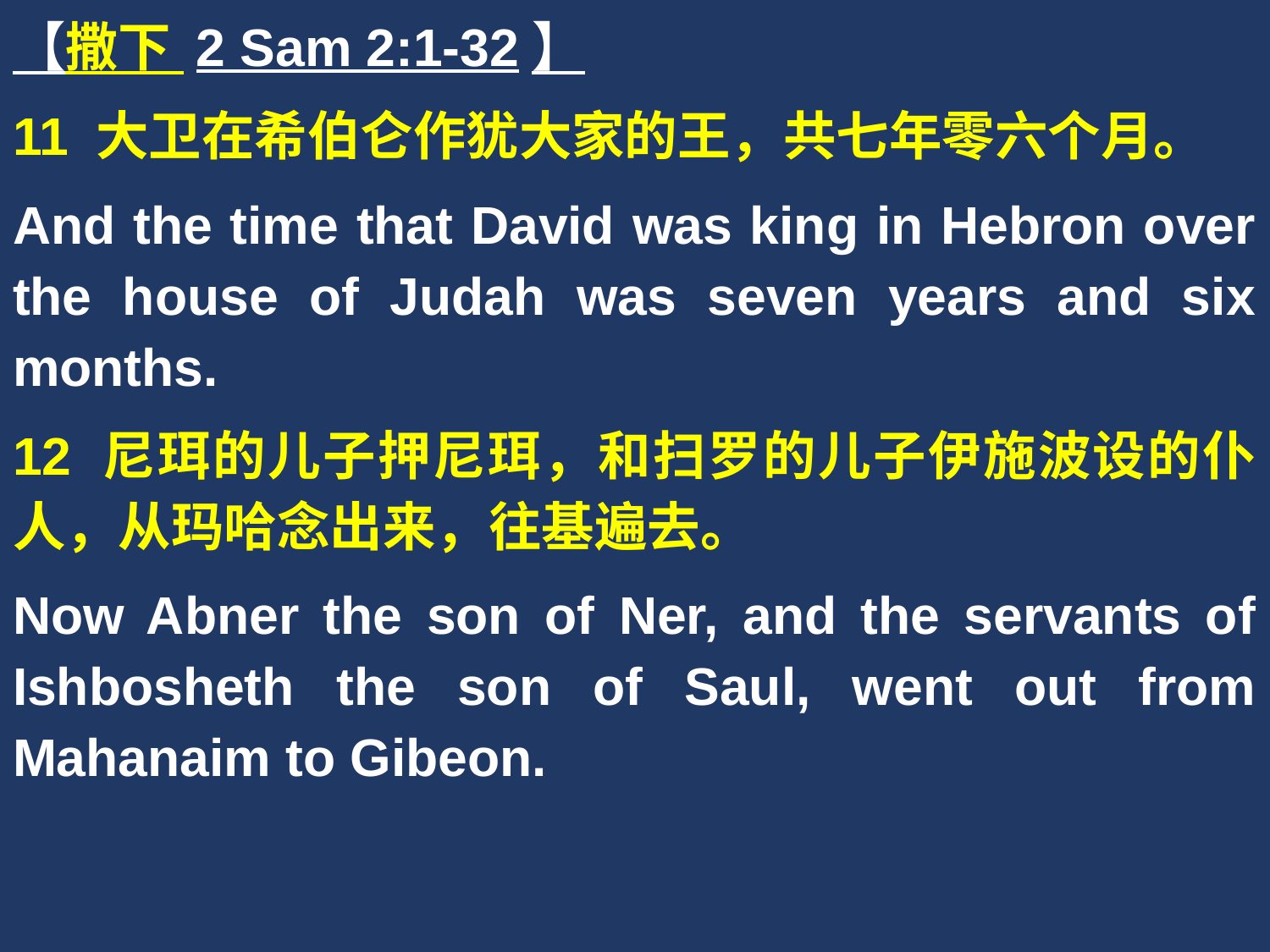

【撒下 2 Sam 2:1-32】
11 大卫在希伯仑作犹大家的王，共七年零六个月。
And the time that David was king in Hebron over the house of Judah was seven years and six months.
12 尼珥的儿子押尼珥，和扫罗的儿子伊施波设的仆人，从玛哈念出来，往基遍去。
Now Abner the son of Ner, and the servants of Ishbosheth the son of Saul, went out from Mahanaim to Gibeon.